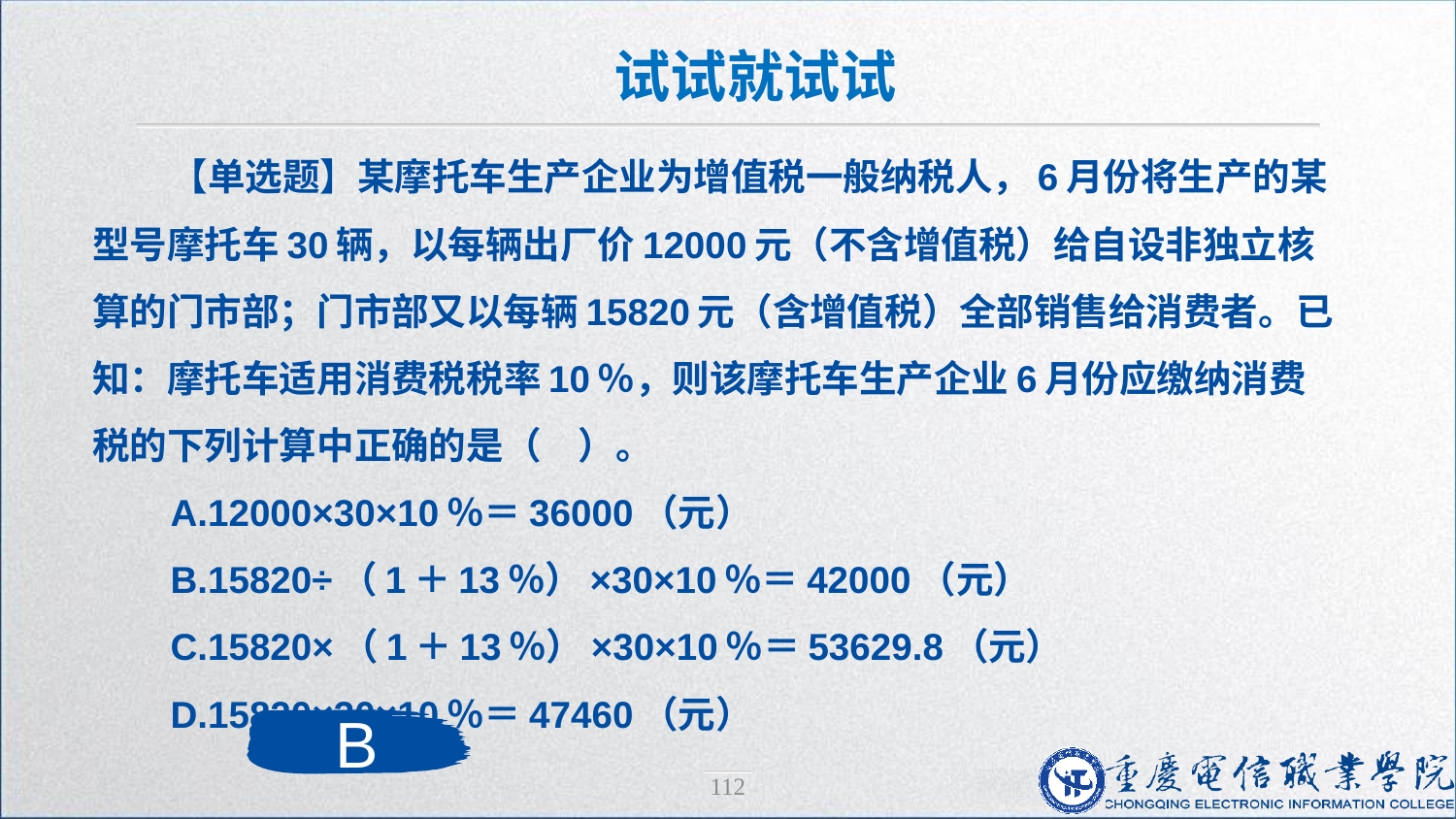

试试就试试
【单选题】某摩托车生产企业为增值税一般纳税人，6月份将生产的某型号摩托车30辆，以每辆出厂价12000元（不含增值税）给自设非独立核算的门市部；门市部又以每辆15820元（含增值税）全部销售给消费者。已知：摩托车适用消费税税率10％，则该摩托车生产企业6月份应缴纳消费税的下列计算中正确的是（　）。
A.12000×30×10％＝36000（元）
B.15820÷（1＋13％）×30×10％＝42000（元）
C.15820×（1＋13％）×30×10％＝53629.8（元）
D.15820×30×10％＝47460（元）

B
112